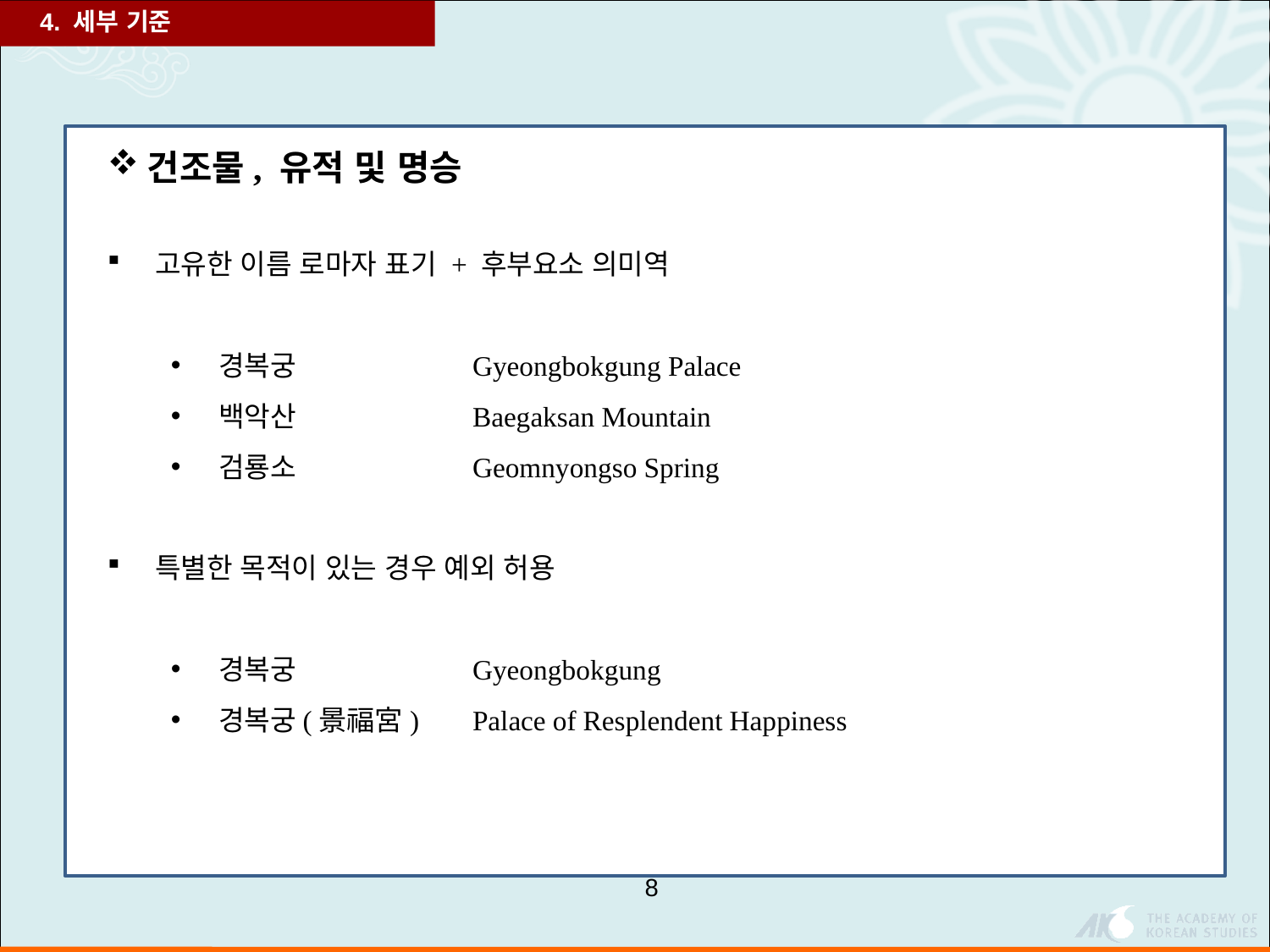

4. 세부 기준

건조물, 유적 및 명승

고유한 이름 로마자 표기 + 후부요소 의미역

경복궁		Gyeongbokgung Palace
백악산		Baegaksan Mountain
검룡소 		Geomnyongso Spring

특별한 목적이 있는 경우 예외 허용

경복궁		Gyeongbokgung
경복궁(景福宮)	Palace of Resplendent Happiness

8